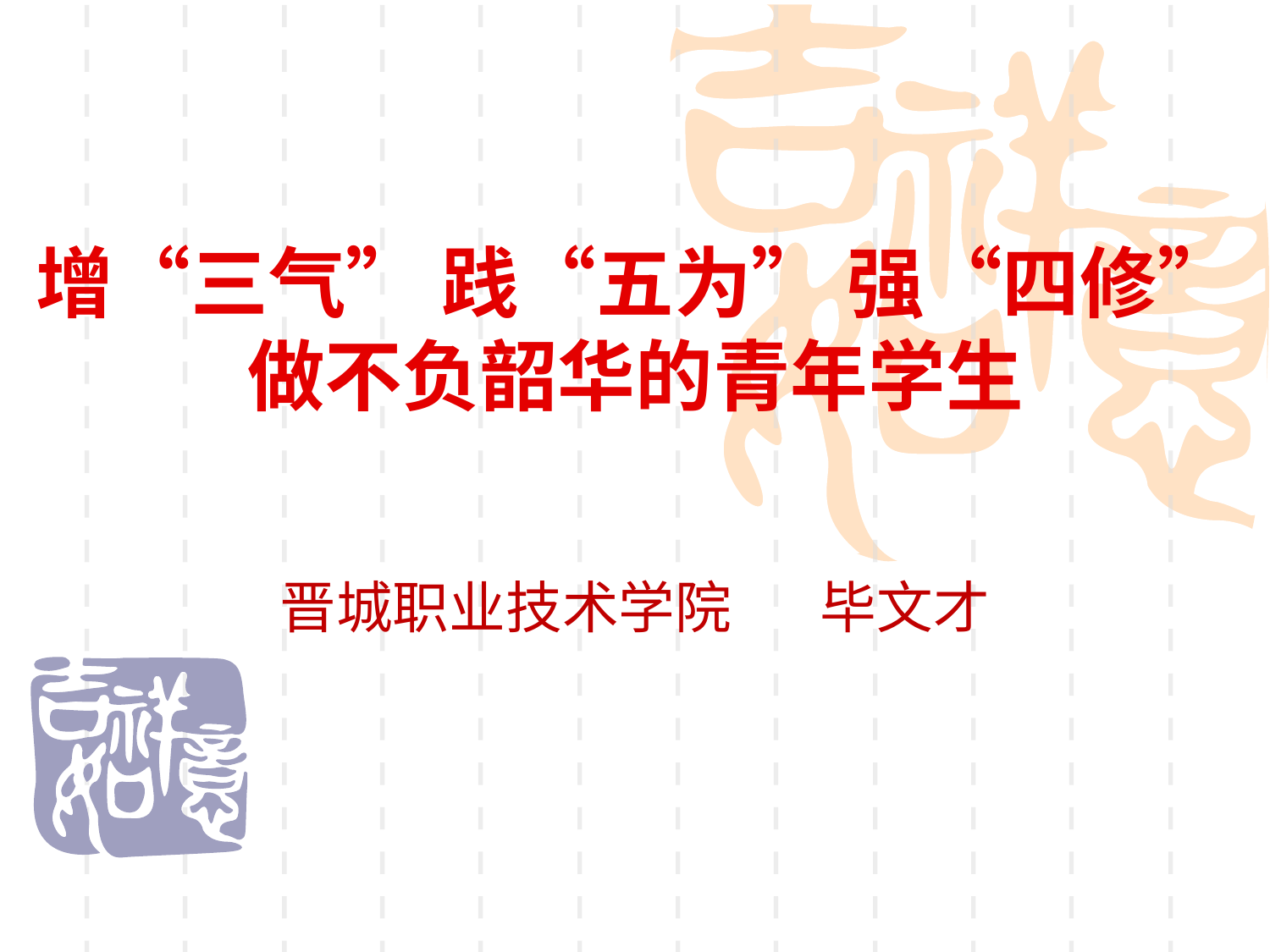

# 增“三气” 践“五为” 强“四修” 做不负韶华的青年学生

晋城职业技术学院       毕文才